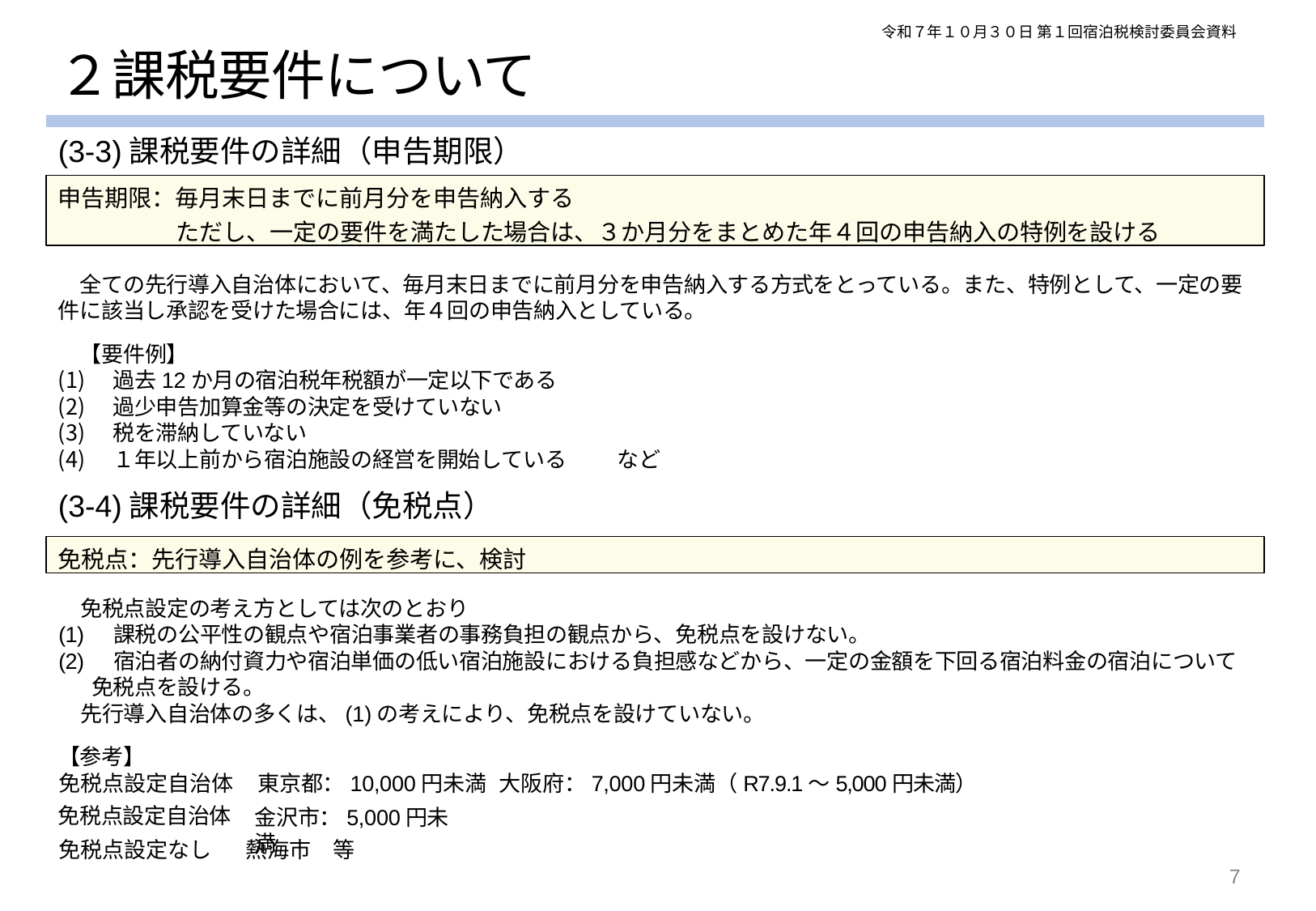

令和７年１０月３０日 第１回宿泊税検討委員会資料
# ２課税要件について
(3-3)課税要件の詳細（申告期限）
申告期限：毎月末日までに前月分を申告納入する
ただし、一定の要件を満たした場合は、３か月分をまとめた年４回の申告納入の特例を設ける
全ての先行導入自治体において、毎月末日までに前月分を申告納入する方式をとっている。また、特例として、一定の要件に該当し承認を受けた場合には、年４回の申告納入としている。
【要件例】
過去12か月の宿泊税年税額が一定以下である
過少申告加算金等の決定を受けていない
税を滞納していない
１年以上前から宿泊施設の経営を開始している
など
(3-4)課税要件の詳細（免税点）
免税点：先行導入自治体の例を参考に、検討
免税点設定の考え方としては次のとおり
(1)
(2)
課税の公平性の観点や宿泊事業者の事務負担の観点から、免税点を設けない。
宿泊者の納付資力や宿泊単価の低い宿泊施設における負担感などから、一定の金額を下回る宿泊料金の宿泊について
免税点を設ける。
先行導入自治体の多くは、(1)の考えにより、免税点を設けていない。
【参考】
免税点設定自治体	東京都：10,000円未満	大阪府：7,000円未満（R7.9.1～5,000円未満）
免税点設定自治体
金沢市：5,000円未満
免税点設定なし	  熱海市　等
7